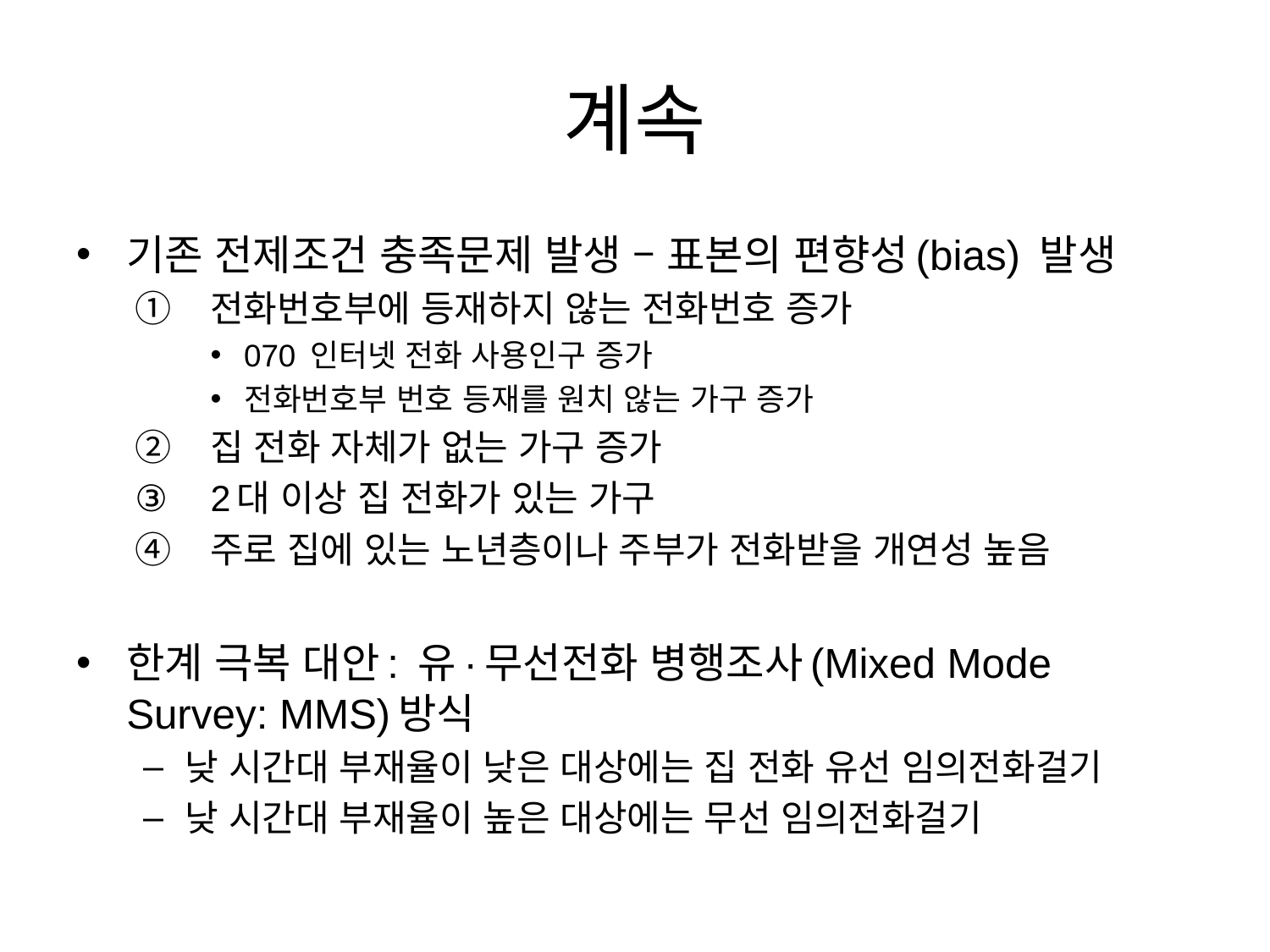

# 계속
기존 전제조건 충족문제 발생 – 표본의 편향성(bias) 발생
전화번호부에 등재하지 않는 전화번호 증가
070 인터넷 전화 사용인구 증가
전화번호부 번호 등재를 원치 않는 가구 증가
집 전화 자체가 없는 가구 증가
2대 이상 집 전화가 있는 가구
주로 집에 있는 노년층이나 주부가 전화받을 개연성 높음

한계 극복 대안: 유·무선전화 병행조사(Mixed Mode Survey: MMS)방식
낮 시간대 부재율이 낮은 대상에는 집 전화 유선 임의전화걸기
낮 시간대 부재율이 높은 대상에는 무선 임의전화걸기